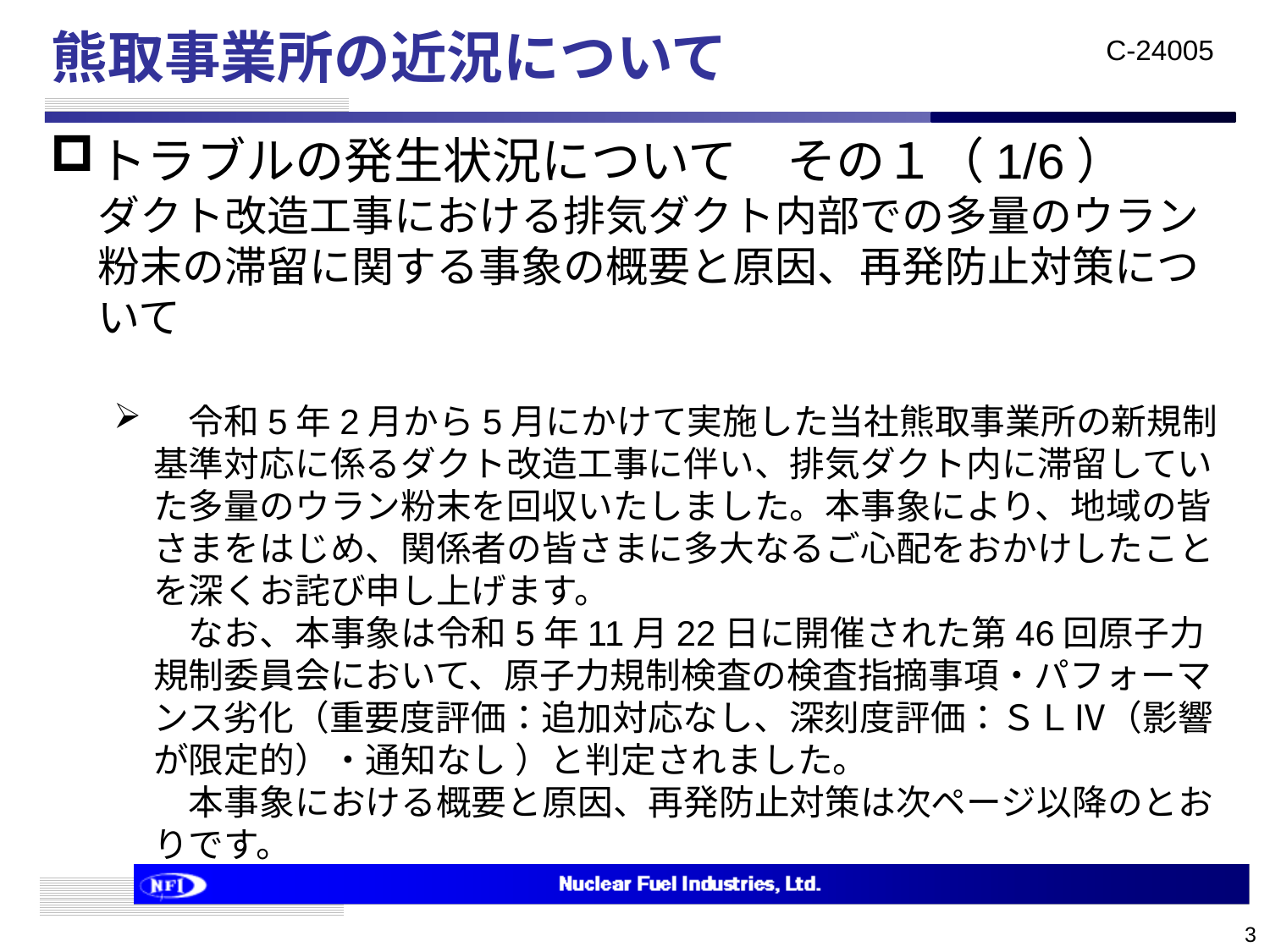

# 熊取事業所の近況について
トラブルの発生状況について　その１（1/6）
ダクト改造工事における排気ダクト内部での多量のウラン粉末の滞留に関する事象の概要と原因、再発防止対策について
　令和5年2月から5月にかけて実施した当社熊取事業所の新規制基準対応に係るダクト改造工事に伴い、排気ダクト内に滞留していた多量のウラン粉末を回収いたしました。本事象により、地域の皆さまをはじめ、関係者の皆さまに多大なるご心配をおかけしたことを深くお詫び申し上げます。
　なお、本事象は令和5年11月22日に開催された第46回原子力規制委員会において、原子力規制検査の検査指摘事項・パフォーマンス劣化（重要度評価：追加対応なし、深刻度評価：ＳＬⅣ（影響が限定的）・通知なし ）と判定されました。
　本事象における概要と原因、再発防止対策は次ページ以降のとおりです。

3